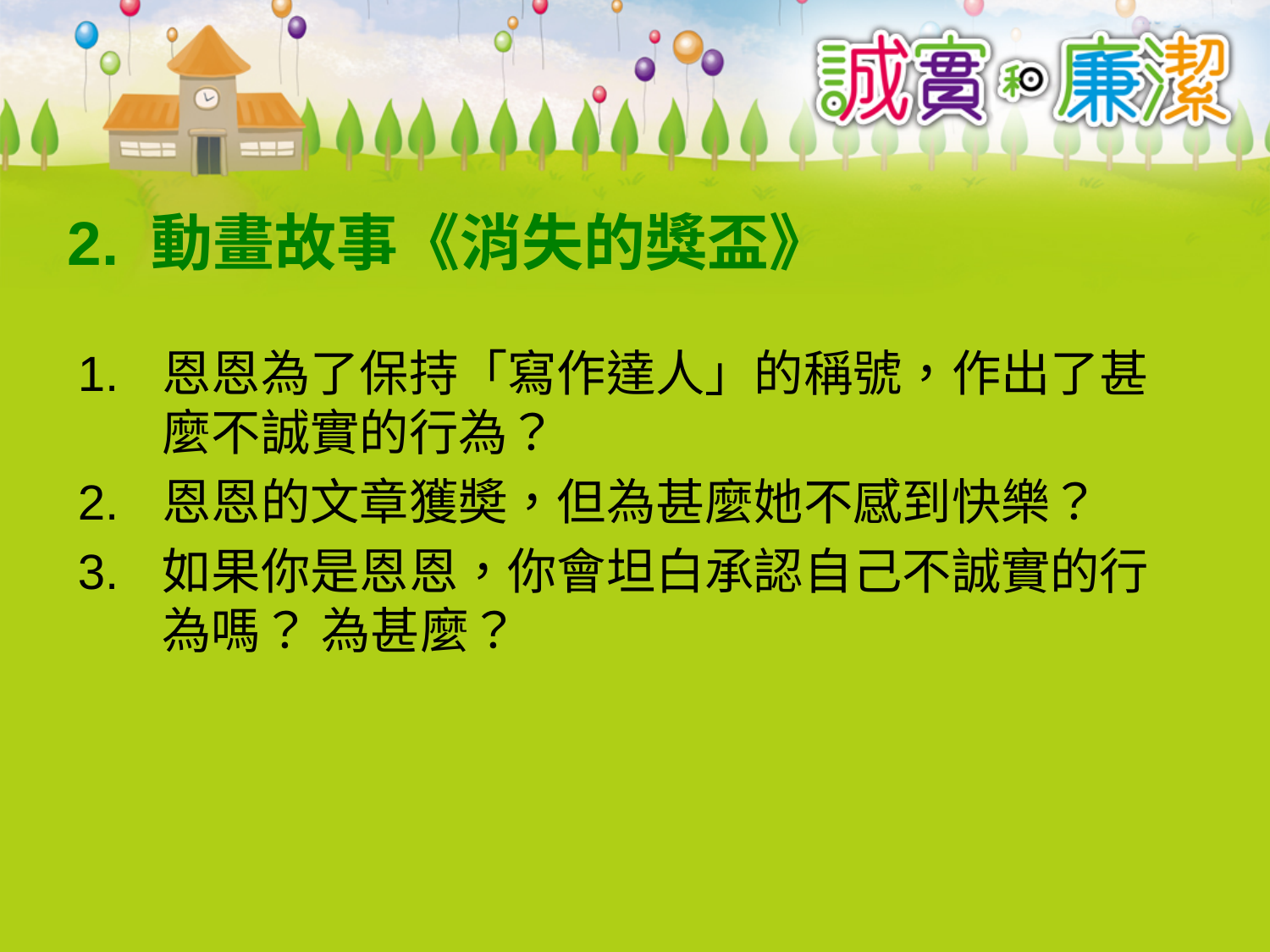

# 2. 動畫故事《消失的獎盃》
恩恩為了保持「寫作達人」的稱號，作出了甚麼不誠實的行為？
恩恩的文章獲奬，但為甚麼她不感到快樂？
如果你是恩恩，你會坦白承認自己不誠實的行為嗎？ 為甚麼？